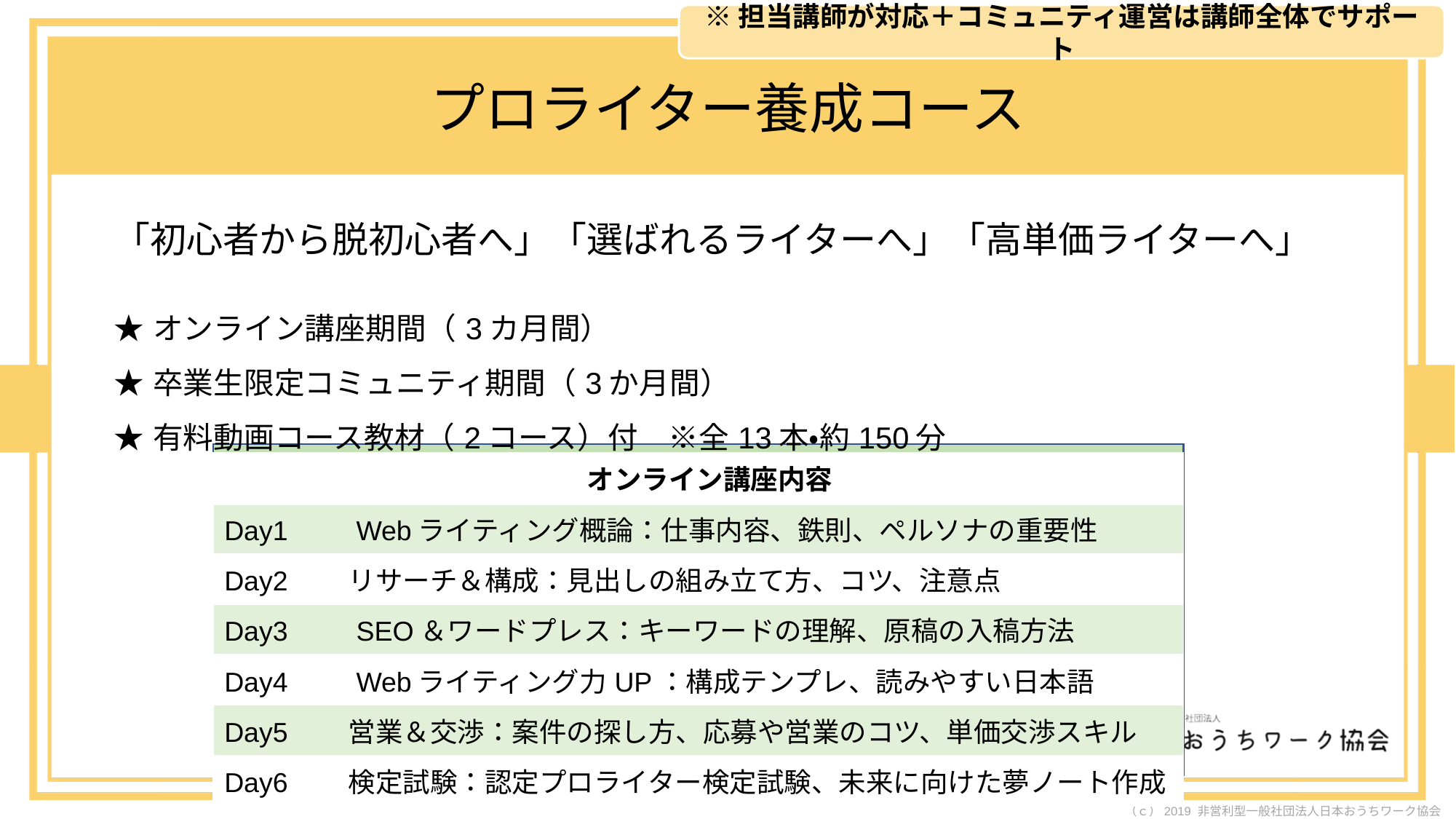

※担当講師が対応＋コミュニティ運営は講師全体でサポート
# プロライター養成コース
「初心者から脱初心者へ」「選ばれるライターへ」「高単価ライターへ」

★オンライン講座期間（3カ月間）
★卒業生限定コミュニティ期間（3か月間）
★有料動画コース教材（2コース）付　※全13本・約150分

| oオンライン講座内容 |
| --- |
| Day1　　Webライティング概論：仕事内容、鉄則、ペルソナの重要性 |
| Day2　　リサーチ＆構成：見出しの組み立て方、コツ、注意点 |
| Day3　　SEO＆ワードプレス：キーワードの理解、原稿の入稿方法 |
| Day4　　Webライティング力UP：構成テンプレ、読みやすい日本語 |
| Day5　　営業＆交渉：案件の探し方、応募や営業のコツ、単価交渉スキル |
| Day6　　検定試験：認定プロライター検定試験、未来に向けた夢ノート作成 |